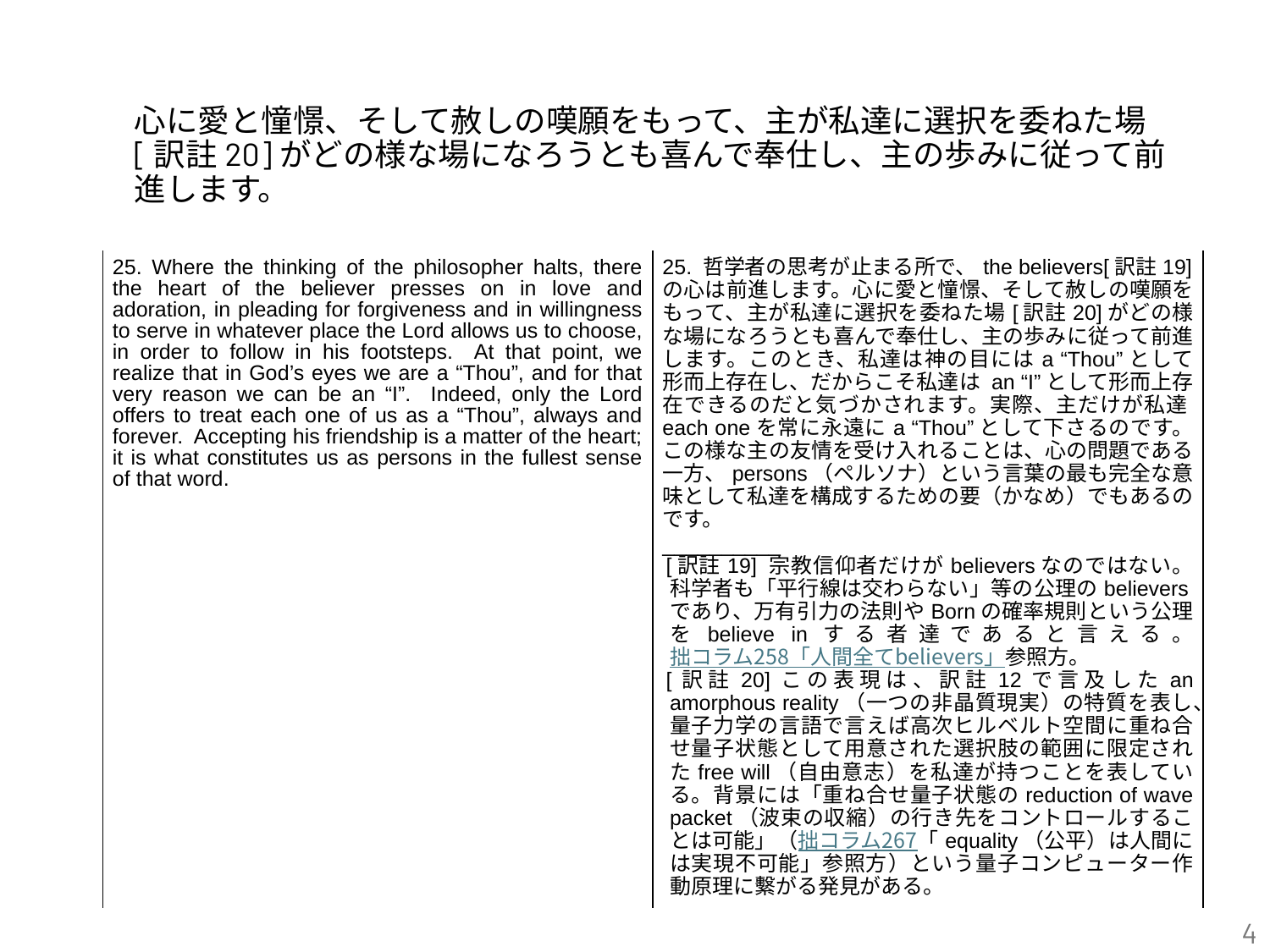

# 心に愛と憧憬、そして赦しの嘆願をもって、主が私達に選択を委ねた場[訳註20]がどの様な場になろうとも喜んで奉仕し、主の歩みに従って前進します。
| 25. Where the thinking of the philosopher halts, there the heart of the believer presses on in love and adoration, in pleading for forgiveness and in willingness to serve in whatever place the Lord allows us to choose, in order to follow in his footsteps. At that point, we realize that in God’s eyes we are a “Thou”, and for that very reason we can be an “I”. Indeed, only the Lord offers to treat each one of us as a “Thou”, always and forever. Accepting his friendship is a matter of the heart; it is what constitutes us as persons in the fullest sense of that word. | 25. 哲学者の思考が止まる所で、the believers[訳註19]の心は前進します。心に愛と憧憬、そして赦しの嘆願をもって、主が私達に選択を委ねた場[訳註20]がどの様な場になろうとも喜んで奉仕し、主の歩みに従って前進します。このとき、私達は神の目にはa “Thou”として形而上存在し、だからこそ私達は an “I”として形而上存在できるのだと気づかされます。実際、主だけが私達each oneを常に永遠にa “Thou”として下さるのです。この様な主の友情を受け入れることは、心の問題である一方、persons（ペルソナ）という言葉の最も完全な意味として私達を構成するための要（かなめ）でもあるのです。 \_\_\_\_\_\_\_\_\_\_ [訳註19] 宗教信仰者だけがbelieversなのではない。科学者も「平行線は交わらない」等の公理のbelieversであり、万有引力の法則やBornの確率規則という公理をbelieve inする者達であると言える。拙コラム258「人間全てbelievers」参照方。 [訳註20]この表現は、訳註12で言及したan amorphous reality（一つの非晶質現実）の特質を表し、量子力学の言語で言えば高次ヒルベルト空間に重ね合せ量子状態として用意された選択肢の範囲に限定されたfree will（自由意志）を私達が持つことを表している。背景には「重ね合せ量子状態のreduction of wave packet（波束の収縮）の行き先をコントロールすることは可能」（拙コラム267「equality（公平）は人間には実現不可能」参照方）という量子コンピューター作動原理に繫がる発見がある。 |
| --- | --- |
4